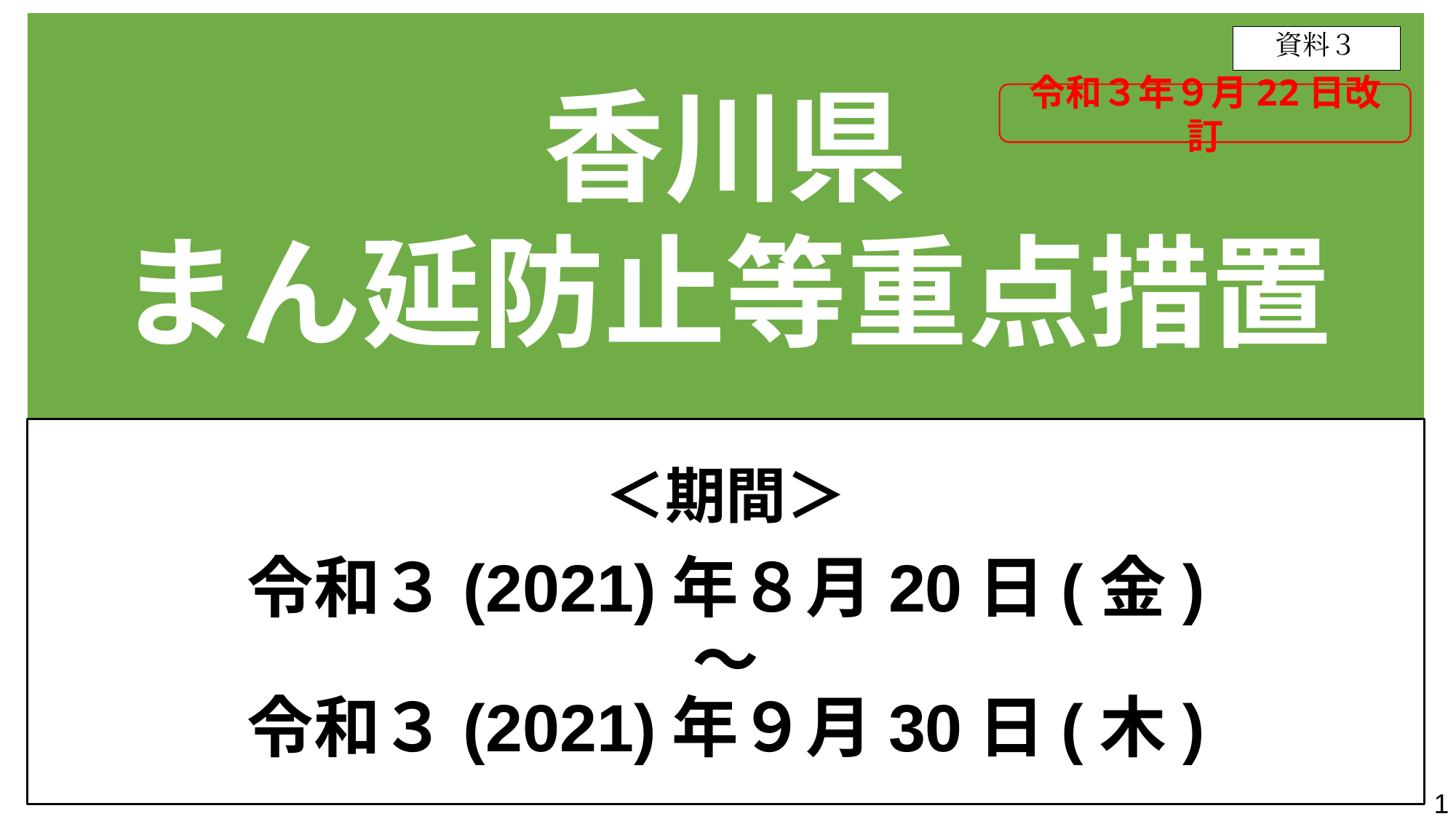

# 香川県 まん延防止等重点措置
資料３
令和３年９月22日改訂

＜期間＞
令和３(2021)年８月20日(金)
～
令和３(2021)年９月30日(木)
1